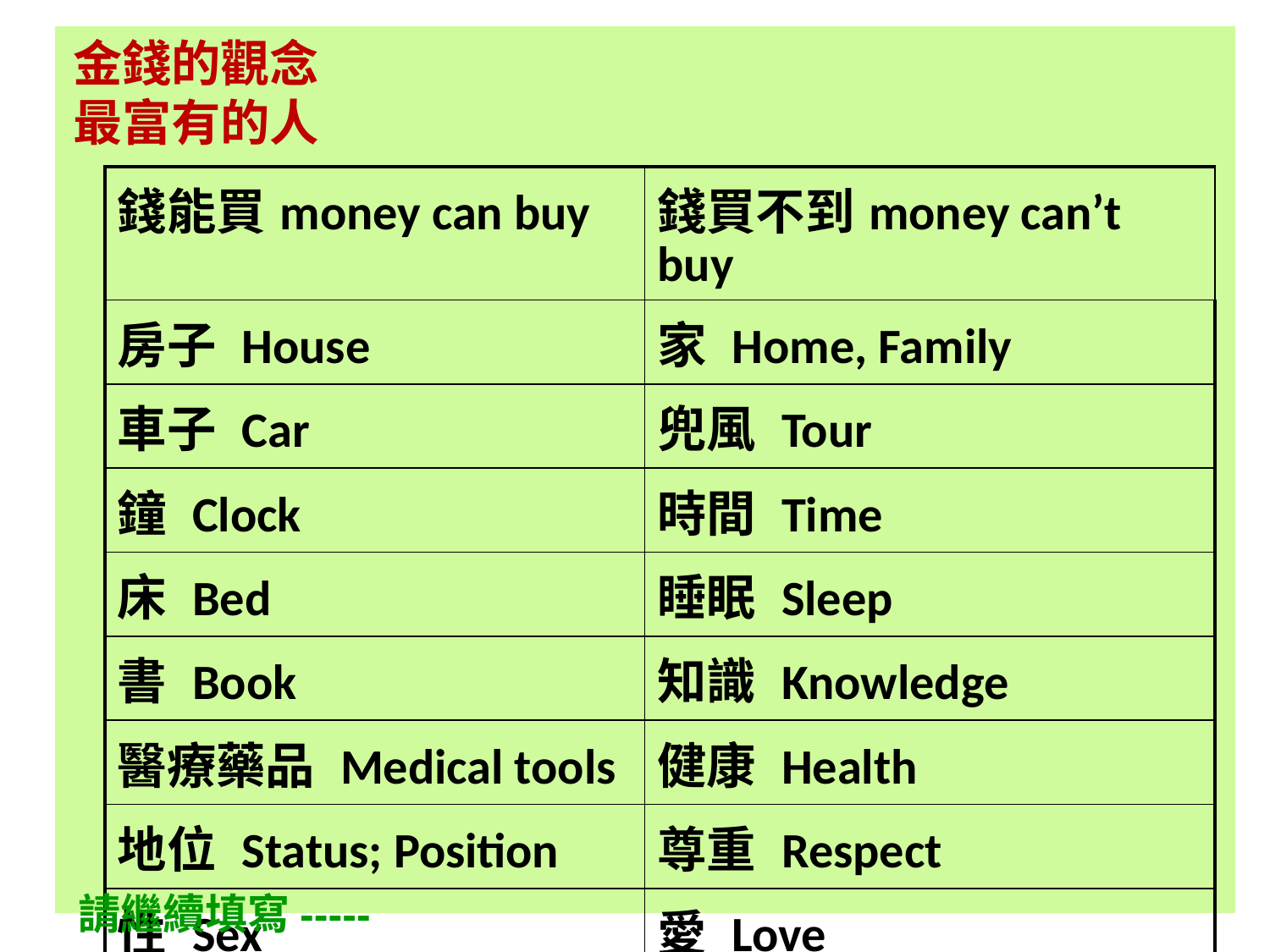

金錢的觀念
最富有的人
| 錢能買money can buy | 錢買不到money can’t buy |
| --- | --- |
| 房子 House | 家 Home, Family |
| 車子 Car | 兜風 Tour |
| 鐘 Clock | 時間 Time |
| 床 Bed | 睡眠 Sleep |
| 書 Book | 知識 Knowledge |
| 醫療藥品 Medical tools | 健康 Health |
| 地位 Status; Position | 尊重 Respect |
| 性 Sex | 愛 Love |
| 娛樂 Entertainment | 快樂 Happiness |
 請繼續填寫-----